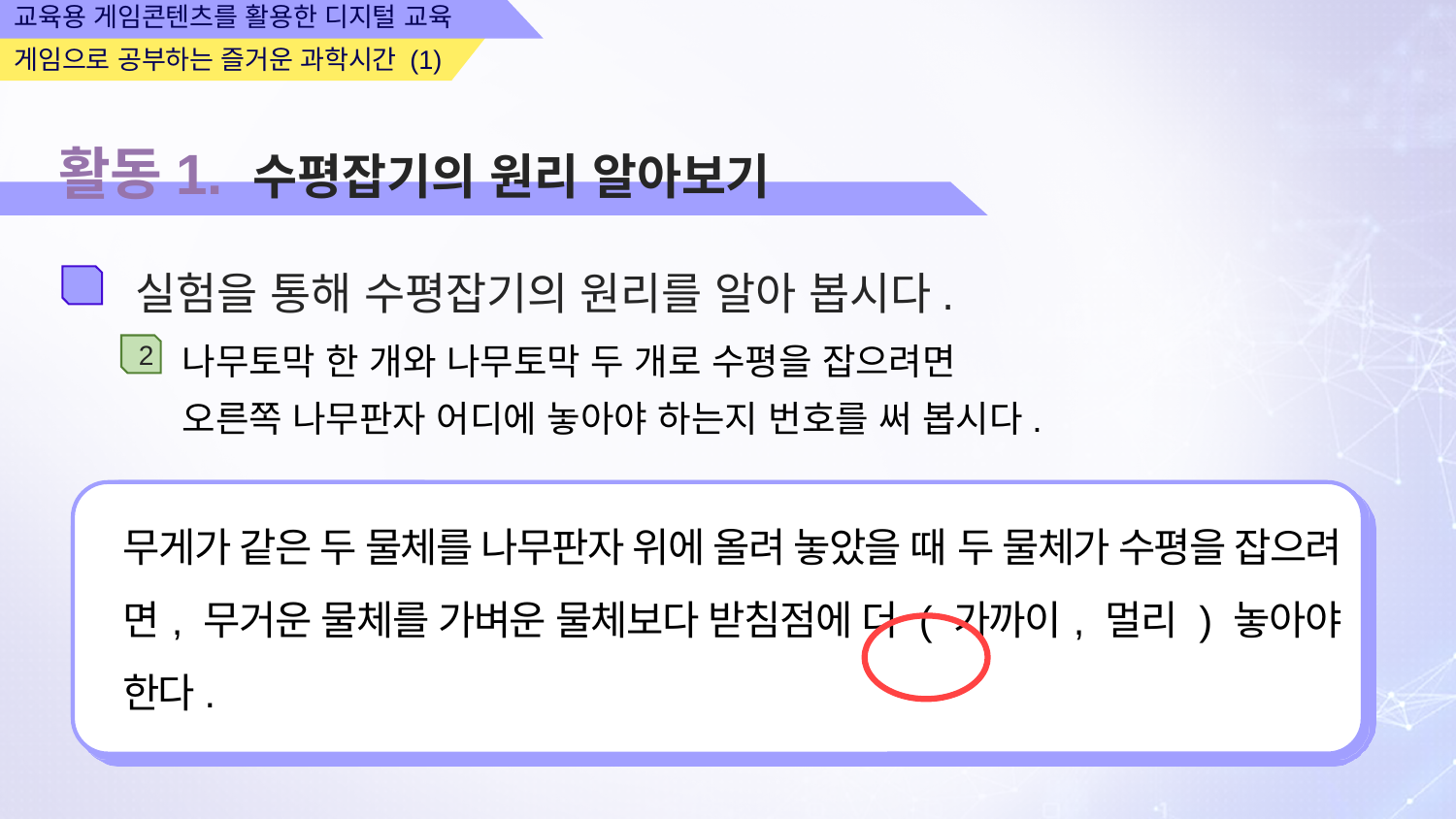

활동1. 수평잡기의 원리 알아보기

실험을 통해 수평잡기의 원리를 알아 봅시다.

나무토막 한 개와 나무토막 두 개로 수평을 잡으려면
오른쪽 나무판자 어디에 놓아야 하는지 번호를 써 봅시다.
2

무게가 같은 두 물체를 나무판자 위에 올려 놓았을 때 두 물체가 수평을 잡으려면, 무거운 물체를 가벼운 물체보다 받침점에 더 ( 가까이, 멀리 ) 놓아야 한다.